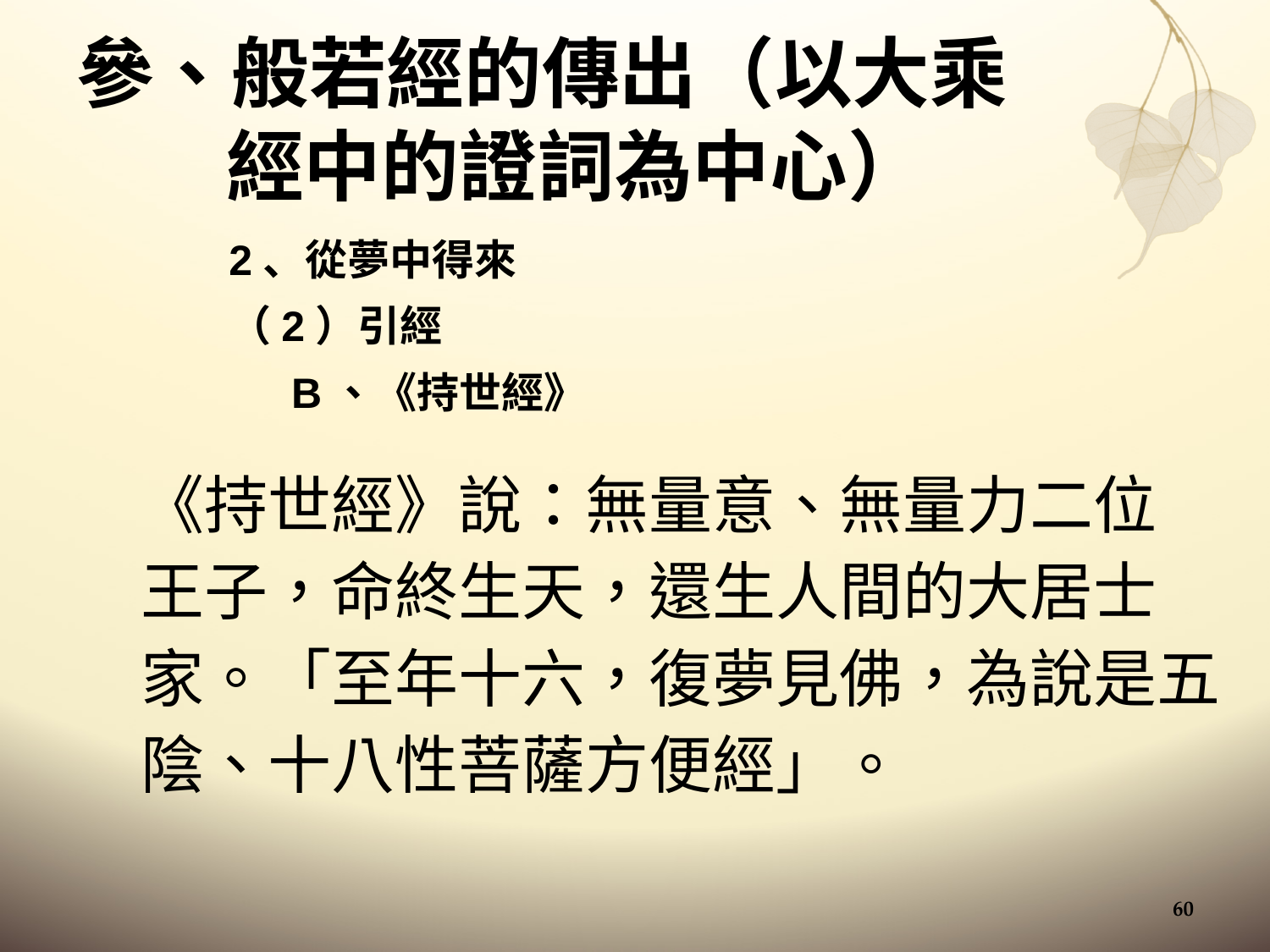

# 參、般若經的傳出（以大乘經中的證詞為中心）
2、從夢中得來
（2）引經
B、《持世經》
《持世經》說：無量意、無量力二位   王子，命終生天，還生人間的大居士家。「至年十六，復夢見佛，為說是五陰、十八性菩薩方便經」。
60